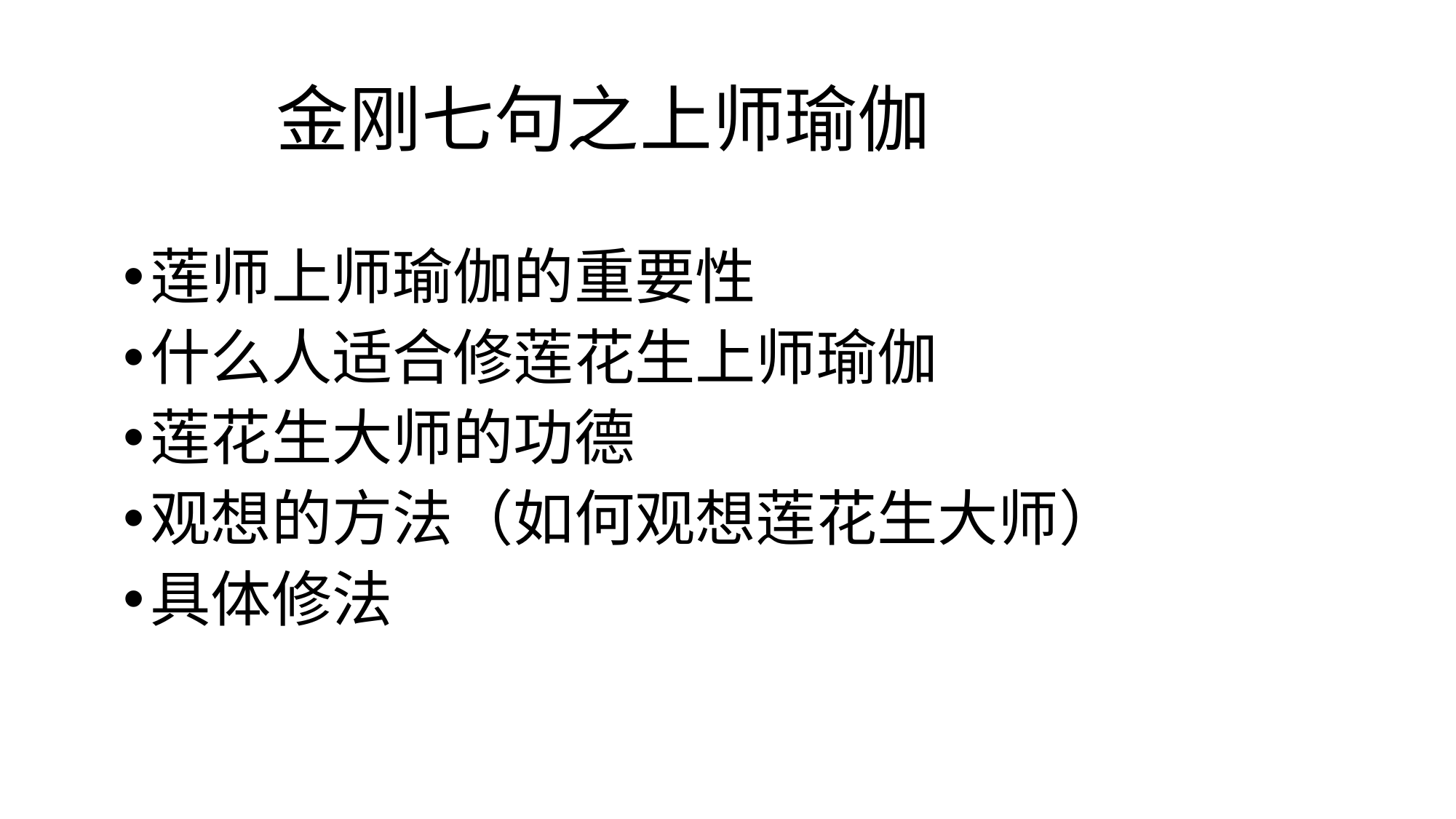

# 金刚七句之上师瑜伽
莲师上师瑜伽的重要性
什么人适合修莲花生上师瑜伽
莲花生大师的功德
观想的方法（如何观想莲花生大师）
具体修法